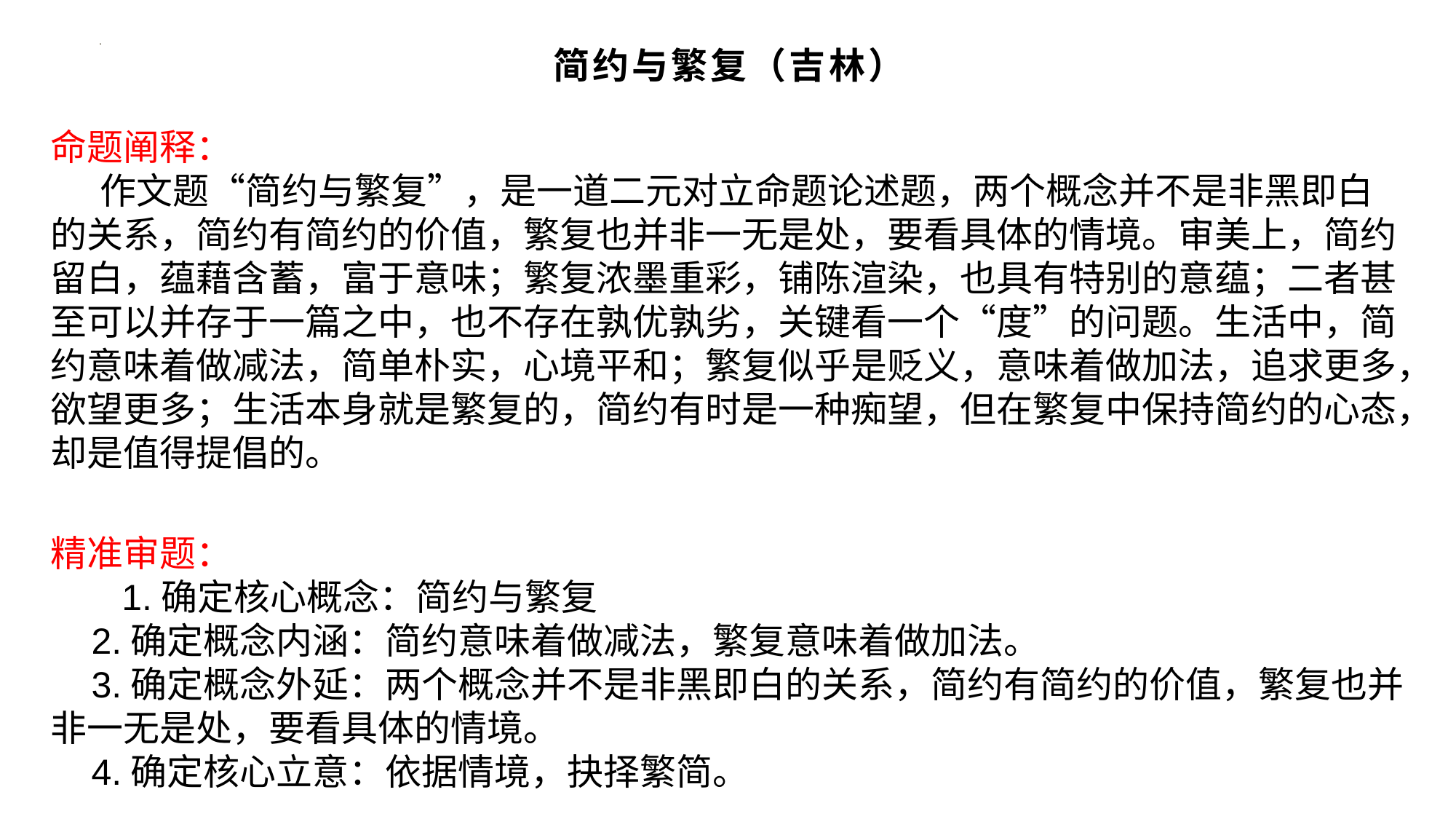

# 简约与繁复（吉林）
命题阐释：
     作文题“简约与繁复”，是一道二元对立命题论述题，两个概念并不是非黑即白的关系，简约有简约的价值，繁复也并非一无是处，要看具体的情境。审美上，简约留白，蕴藉含蓄，富于意味；繁复浓墨重彩，铺陈渲染，也具有特别的意蕴；二者甚至可以并存于一篇之中，也不存在孰优孰劣，关键看一个“度”的问题。生活中，简约意味着做减法，简单朴实，心境平和；繁复似乎是贬义，意味着做加法，追求更多，欲望更多；生活本身就是繁复的，简约有时是一种痴望，但在繁复中保持简约的心态，却是值得提倡的。

精准审题：
       1.确定核心概念：简约与繁复
    2.确定概念内涵：简约意味着做减法，繁复意味着做加法。
    3.确定概念外延：两个概念并不是非黑即白的关系，简约有简约的价值，繁复也并非一无是处，要看具体的情境。
    4.确定核心立意：依据情境，抉择繁简。